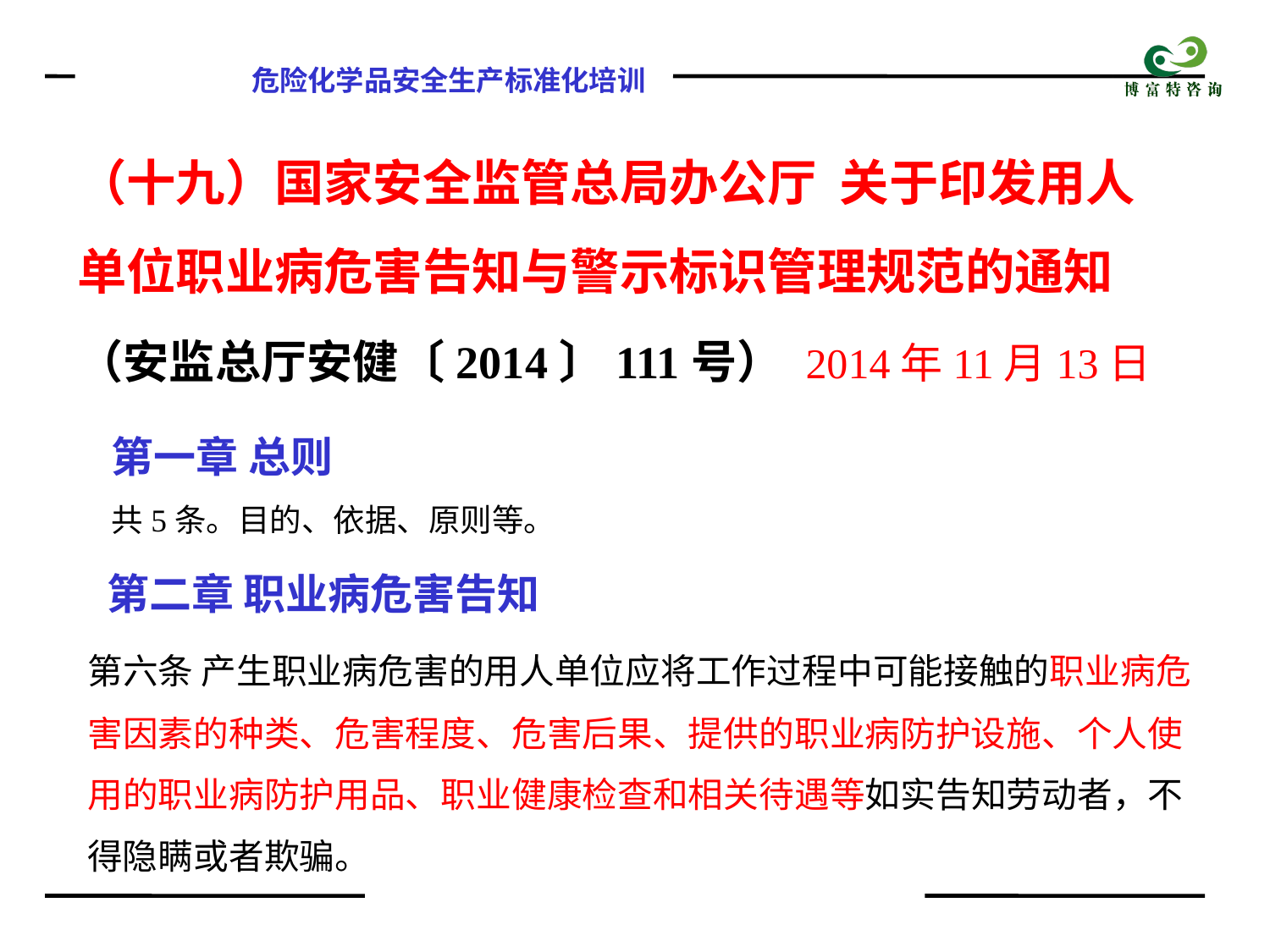

（十九）国家安全监管总局办公厅  关于印发用人单位职业病危害告知与警示标识管理规范的通知
（安监总厅安健〔2014〕111号） 2014年11月13日

第一章 总则
共5条。目的、依据、原则等。
第二章 职业病危害告知
第六条 产生职业病危害的用人单位应将工作过程中可能接触的职业病危害因素的种类、危害程度、危害后果、提供的职业病防护设施、个人使用的职业病防护用品、职业健康检查和相关待遇等如实告知劳动者，不得隐瞒或者欺骗。